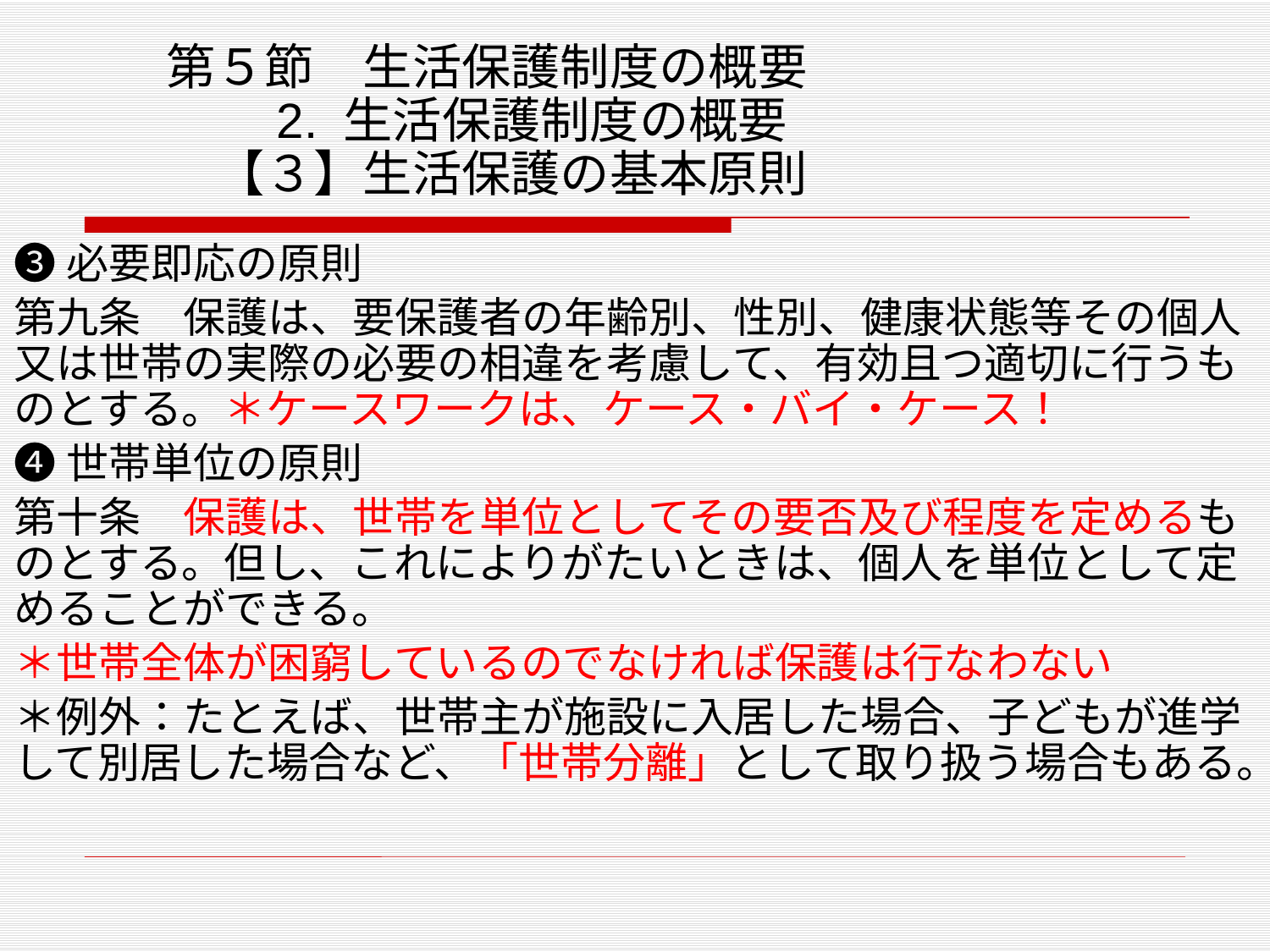

# 第５節　生活保護制度の概要　 　　2. 生活保護制度の概要 　【３】生活保護の基本原則
❸必要即応の原則
第九条　保護は、要保護者の年齢別、性別、健康状態等その個人又は世帯の実際の必要の相違を考慮して、有効且つ適切に行うものとする。＊ケースワークは、ケース・バイ・ケース！
❹世帯単位の原則
第十条　保護は、世帯を単位としてその要否及び程度を定めるものとする。但し、これによりがたいときは、個人を単位として定めることができる。
＊世帯全体が困窮しているのでなければ保護は行なわない
＊例外：たとえば、世帯主が施設に入居した場合、子どもが進学して別居した場合など、「世帯分離」として取り扱う場合もある。